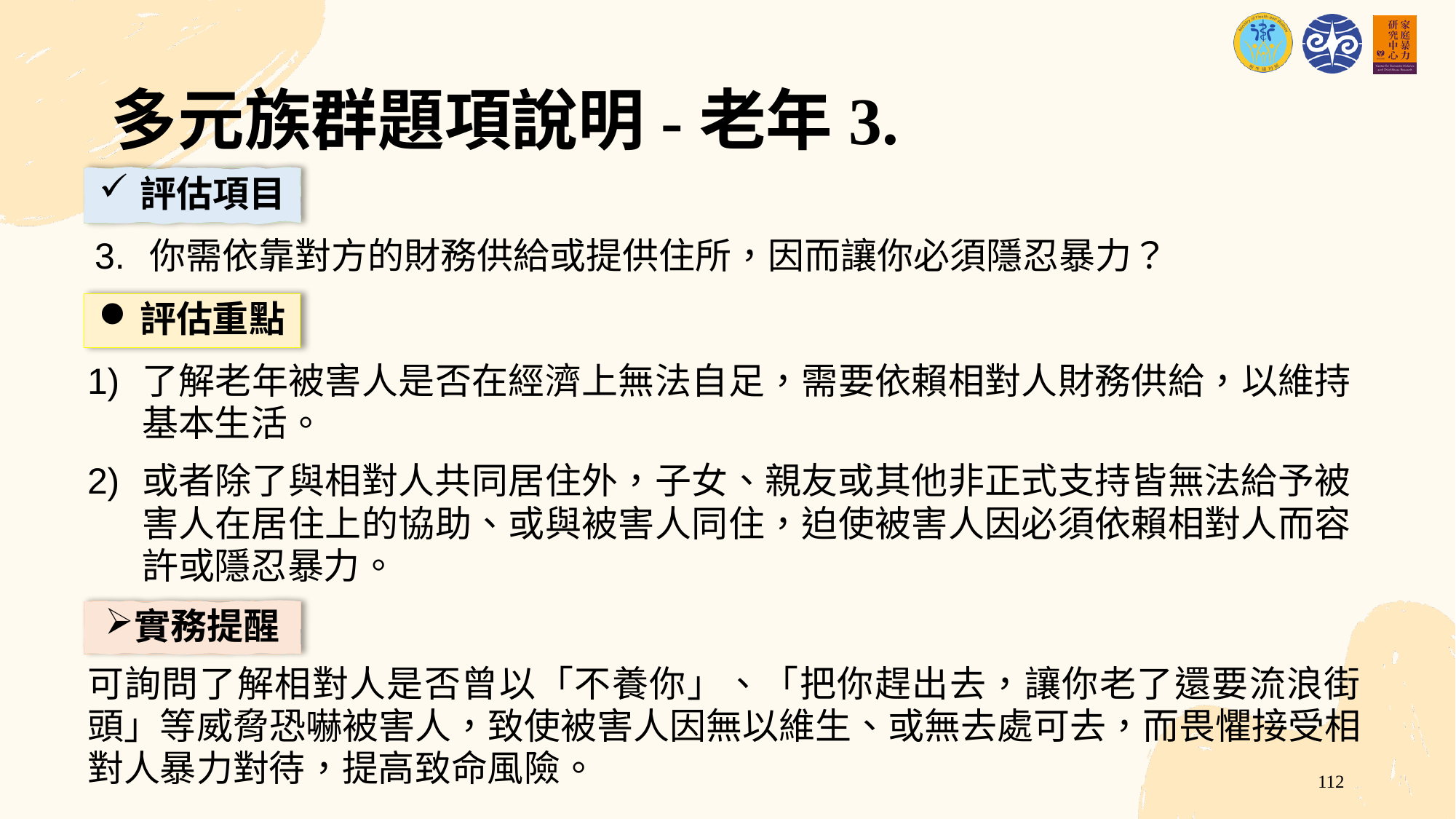

# 多元族群題項說明-老年3.
評估項目
你需依靠對方的財務供給或提供住所，因而讓你必須隱忍暴力？
評估重點
了解老年被害人是否在經濟上無法自足，需要依賴相對人財務供給，以維持基本生活。
或者除了與相對人共同居住外，子女、親友或其他非正式支持皆無法給予被害人在居住上的協助、或與被害人同住，迫使被害人因必須依賴相對人而容許或隱忍暴力。
實務提醒
可詢問了解相對人是否曾以「不養你」、「把你趕出去，讓你老了還要流浪街頭」等威脅恐嚇被害人，致使被害人因無以維生、或無去處可去，而畏懼接受相對人暴力對待，提高致命風險。
112